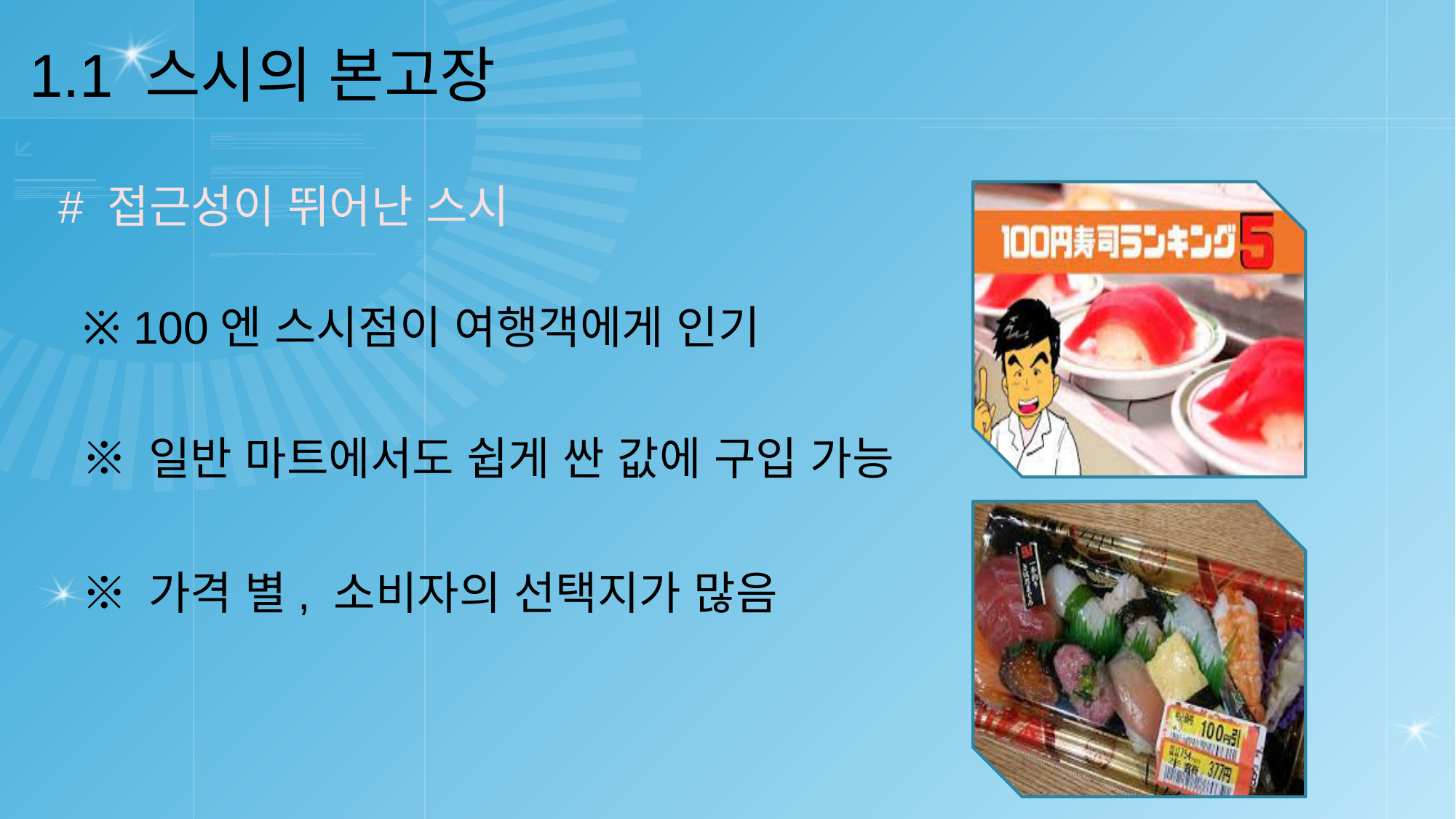

1.1 스시의 본고장
# 접근성이 뛰어난 스시

※ 100엔 스시점이 여행객에게 인기
※ 일반 마트에서도 쉽게 싼 값에 구입 가능

※ 가격 별, 소비자의 선택지가 많음